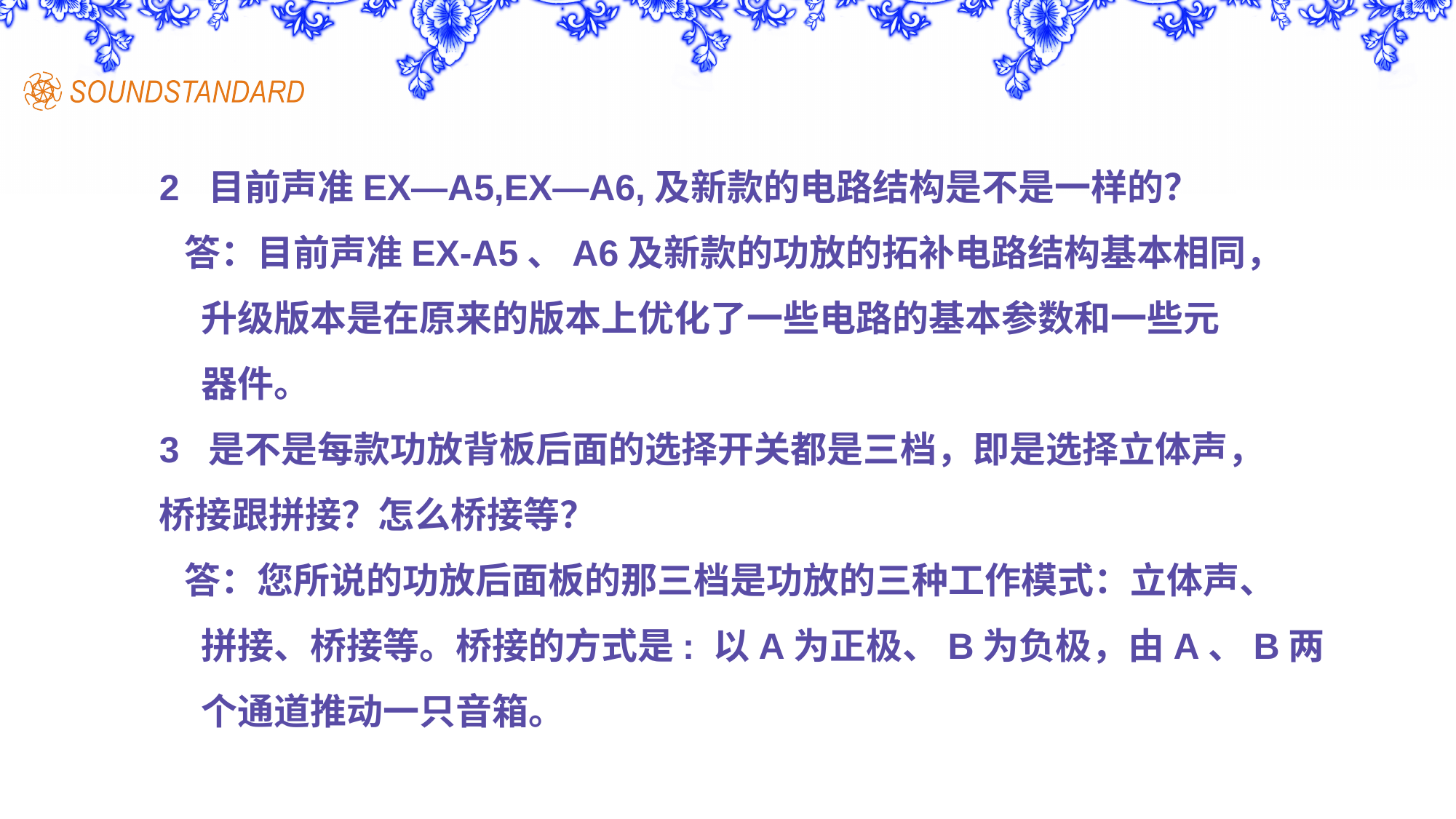

2  目前声准EX—A5,EX—A6,及新款的电路结构是不是一样的？
  答：目前声准EX-A5、A6及新款的功放的拓补电路结构基本相同，
    升级版本是在原来的版本上优化了一些电路的基本参数和一些元
    器件。
3  是不是每款功放背板后面的选择开关都是三档，即是选择立体声，
桥接跟拼接？怎么桥接等？
  答：您所说的功放后面板的那三档是功放的三种工作模式：立体声、
    拼接、桥接等。桥接的方式是: 以A为正极、B为负极，由A、B两
    个通道推动一只音箱。